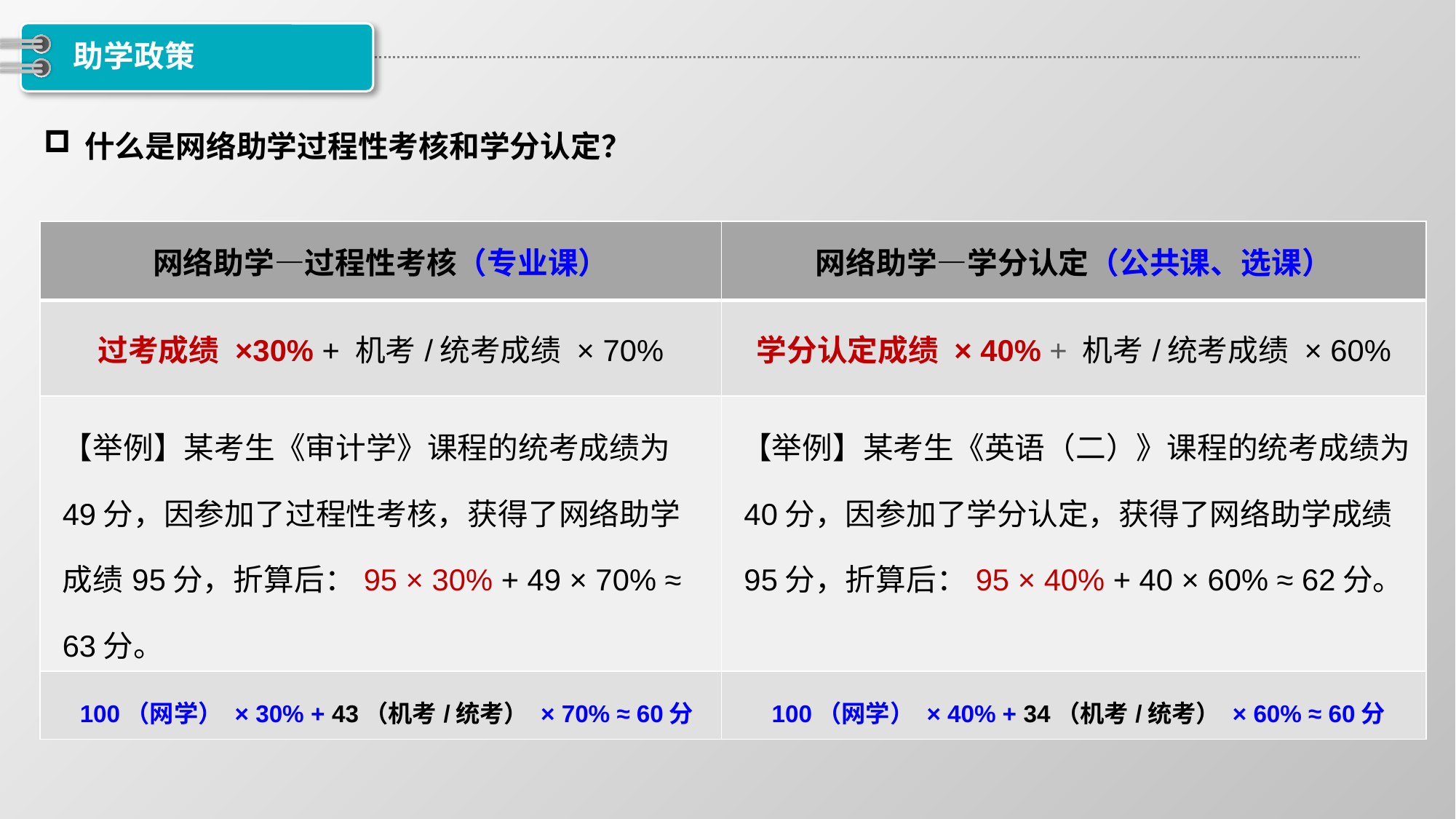

# 助学政策
什么是网络助学过程性考核和学分认定？
| 网络助学—过程性考核（专业课） | 网络助学—学分认定（公共课、选课） |
| --- | --- |
| 过考成绩 ×30% + 机考/统考成绩 × 70% | 学分认定成绩 × 40% + 机考/统考成绩 × 60% |
| 【举例】某考生《审计学》课程的统考成绩为49分，因参加了过程性考核，获得了网络助学成绩95分，折算后：95 × 30% + 49 × 70% ≈ 63分。 | 【举例】某考生《英语（二）》课程的统考成绩为40分，因参加了学分认定，获得了网络助学成绩95分，折算后：95 × 40% + 40 × 60% ≈ 62分。 |
| 100（网学） × 30% + 43（机考/统考） × 70% ≈ 60分 | 100（网学） × 40% + 34（机考/统考） × 60% ≈ 60分 |